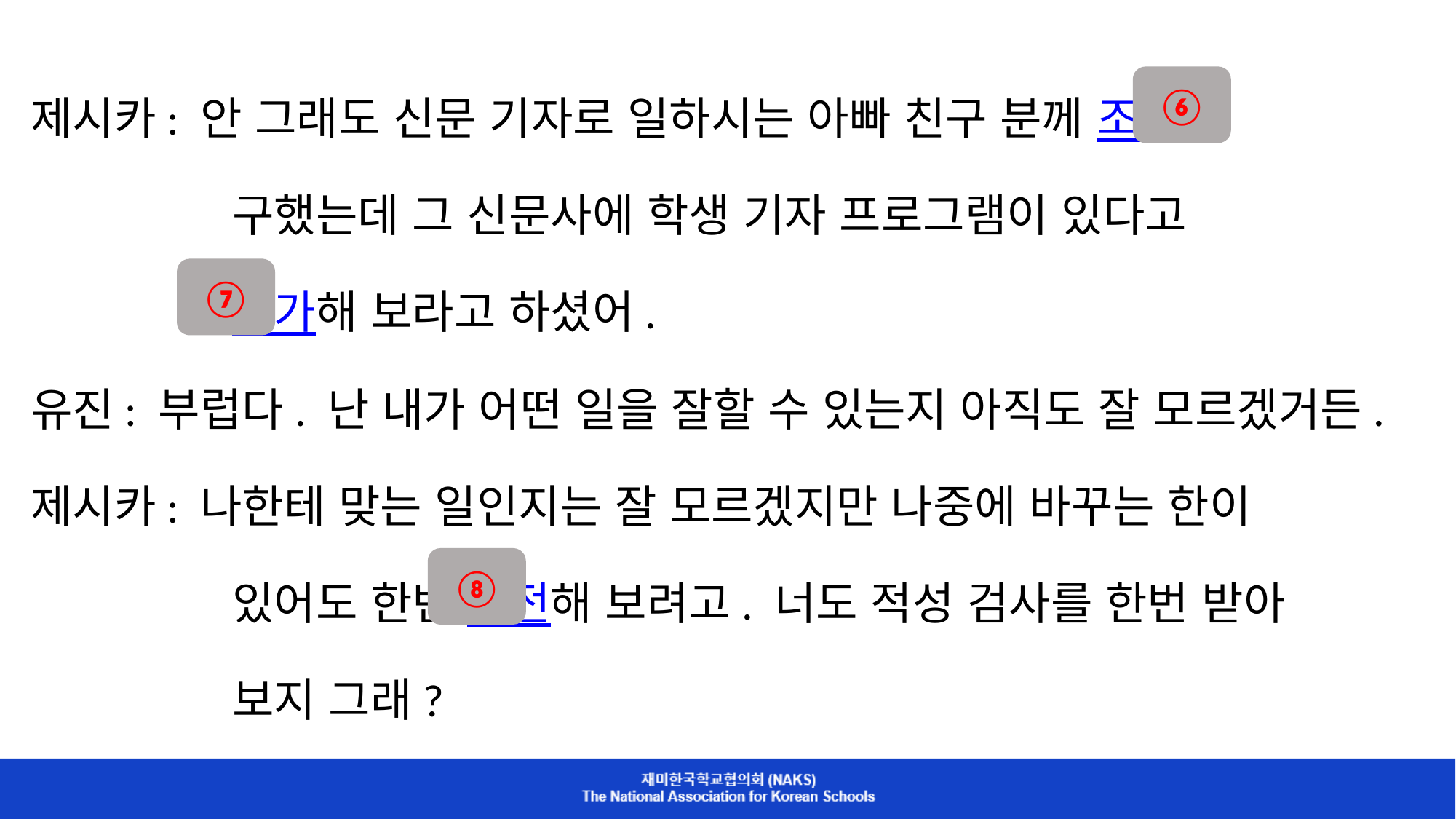

제시카: 안 그래도 신문 기자로 일하시는 아빠 친구 분께 조언을
               구했는데 그 신문사에 학생 기자 프로그램이 있다고
               참가해 보라고 하셨어.
유진: 부럽다. 난 내가 어떤 일을 잘할 수 있는지 아직도 잘 모르겠거든.
제시카: 나한테 맞는 일인지는 잘 모르겠지만 나중에 바꾸는 한이
               있어도 한번 도전해 보려고. 너도 적성 검사를 한번 받아
               보지 그래?
⑥
⑦
⑧